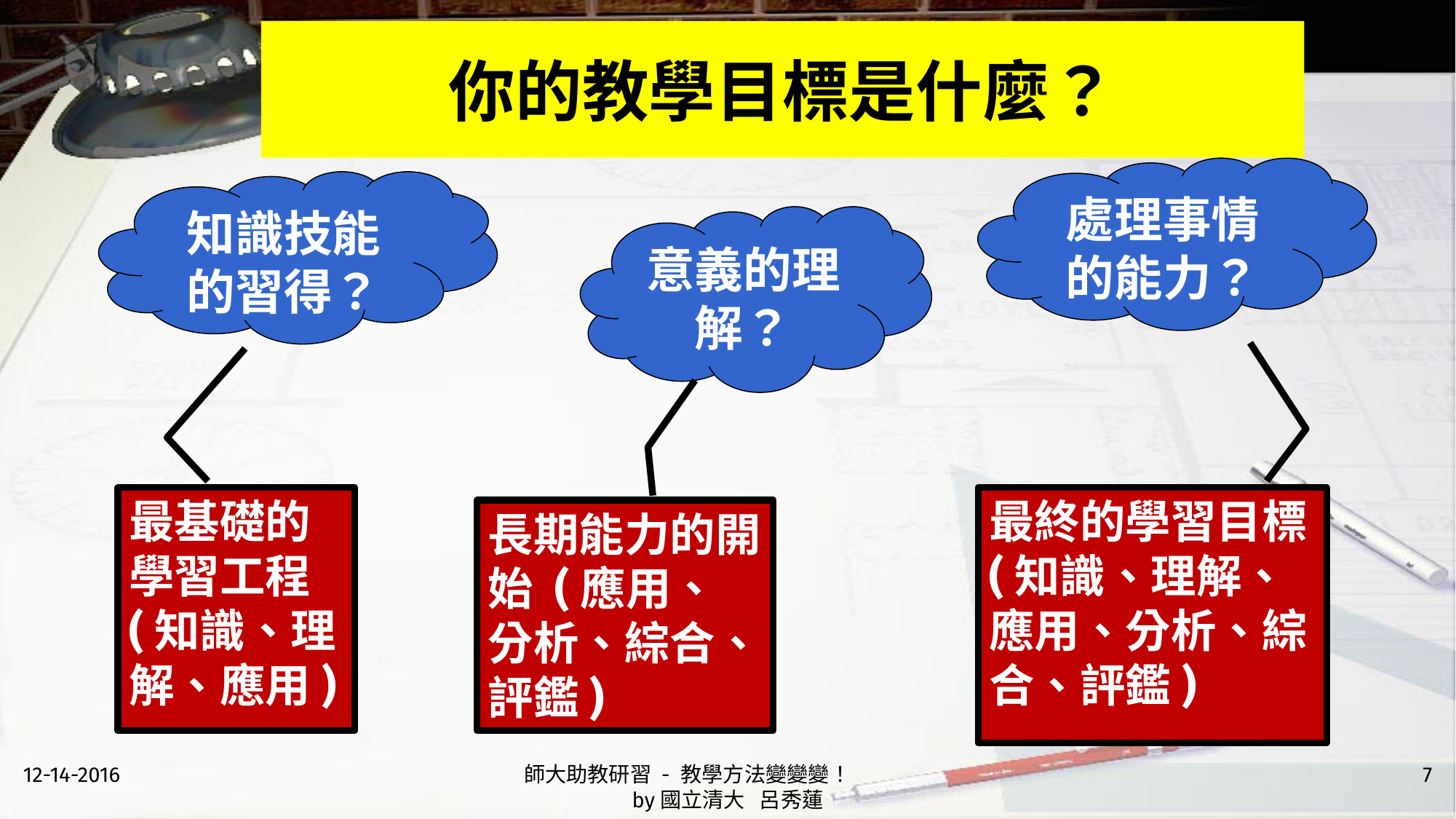

# 你的教學目標是什麼？
處理事情的能力？
知識技能的習得？
意義的理解？
最終的學習目標 (知識、理解、應用、分析、綜合、評鑑)
最基礎的學習工程 (知識、理解、應用)
長期能力的開始 (應用、分析、綜合、評鑑)
12-14-2016
師大助教研習 - 教學方法變變變！                  by國立清大   呂秀蓮
7